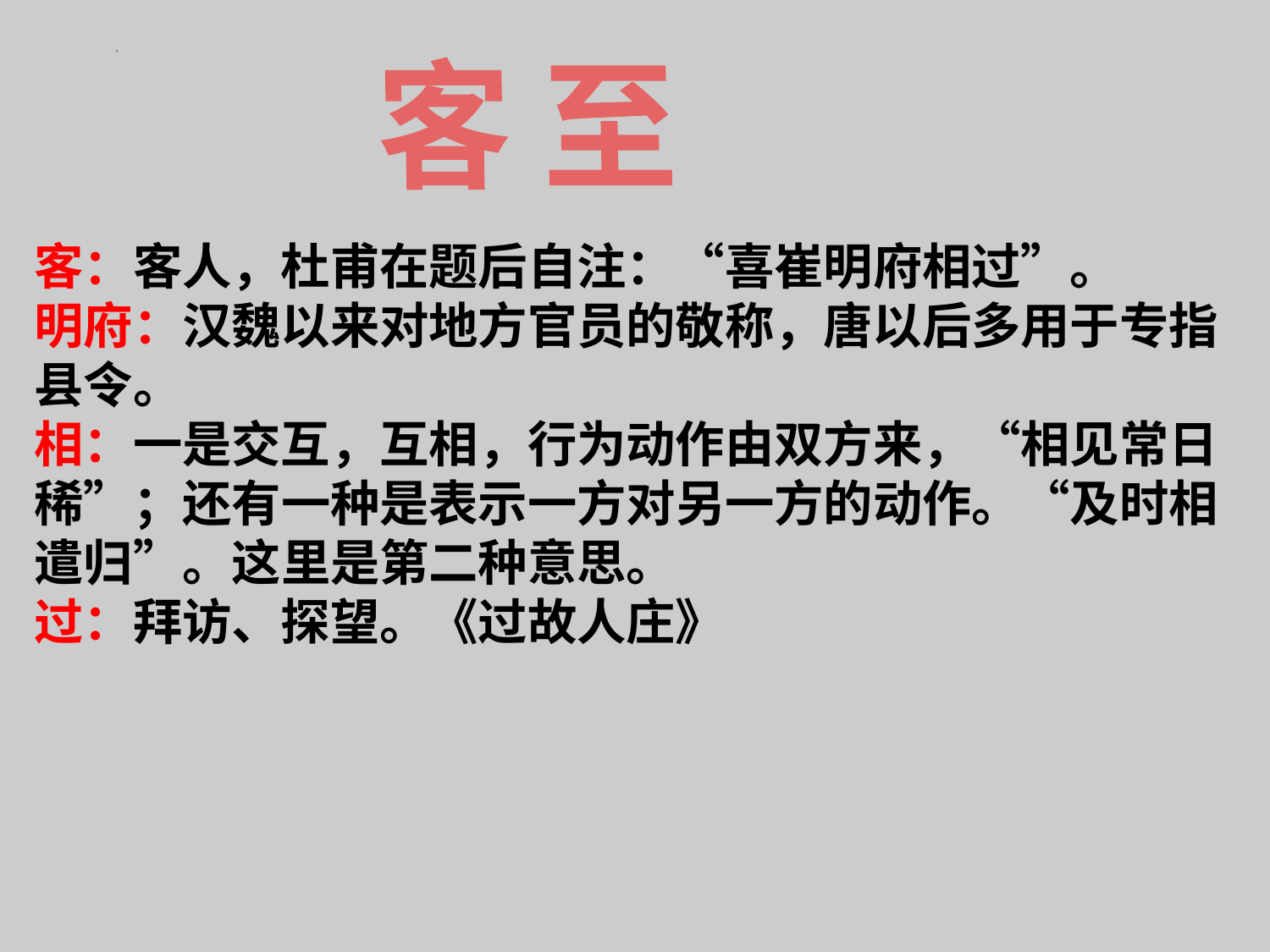

客 至
客：客人，杜甫在题后自注：“喜崔明府相过”。
明府：汉魏以来对地方官员的敬称，唐以后多用于专指县令。
相：一是交互，互相，行为动作由双方来，“相见常日稀”；还有一种是表示一方对另一方的动作。“及时相遣归”。这里是第二种意思。
过：拜访、探望。《过故人庄》